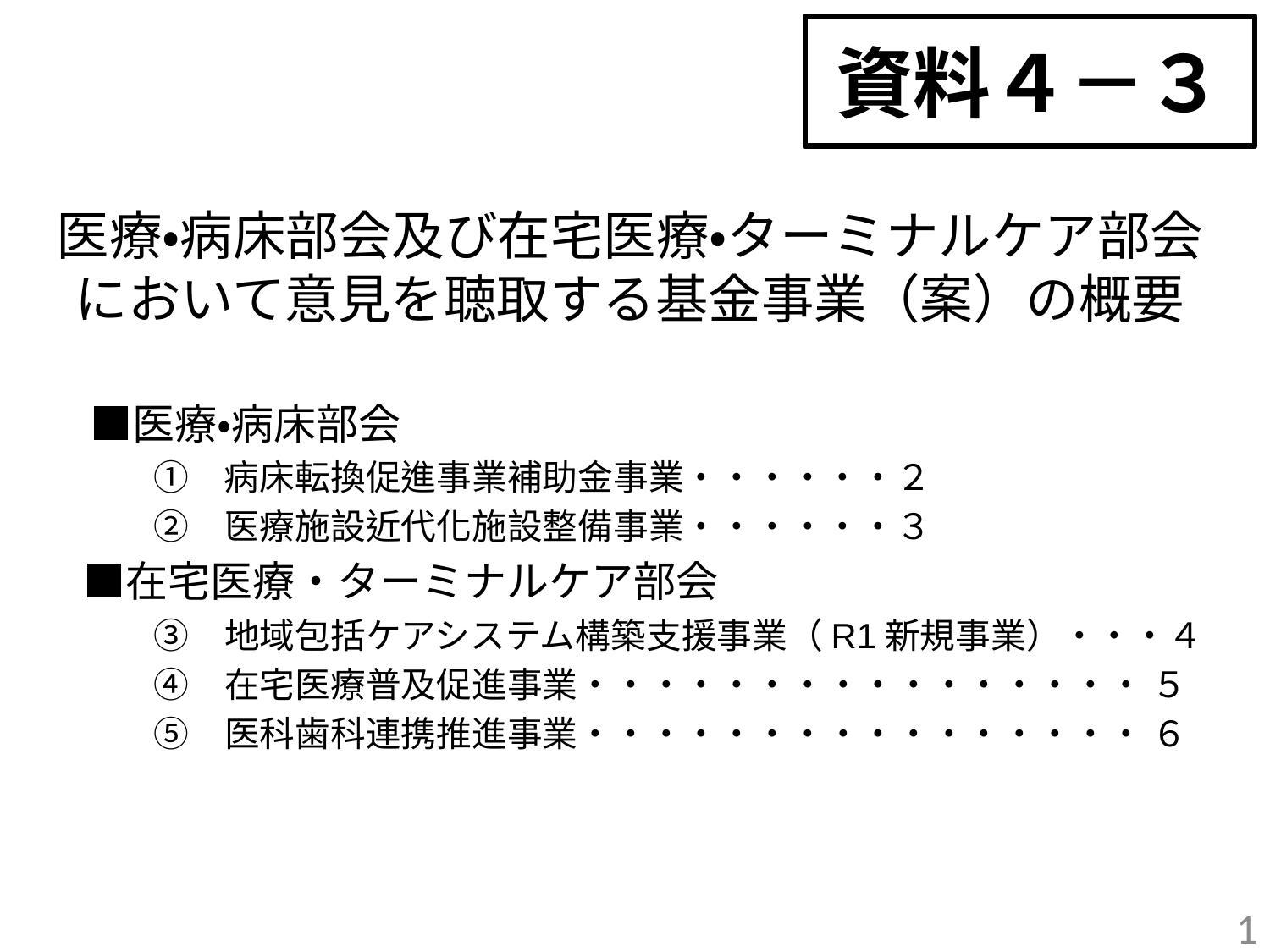

# 資料４－３
医療・病床部会及び在宅医療・ターミナルケア部会において意見を聴取する基金事業（案）の概要

　■医療・病床部会
　　　①　病床転換促進事業補助金事業・・・・・・２
　　　②　医療施設近代化施設整備事業・・・・・・３
　■在宅医療・ターミナルケア部会
　　　③　地域包括ケアシステム構築支援事業（R1新規事業）・・・４
　　　④　在宅医療普及促進事業・・・・・・・・・・・・・・・・ ５
　　　⑤　医科歯科連携推進事業・・・・・・・・・・・・・・・・ ６

1